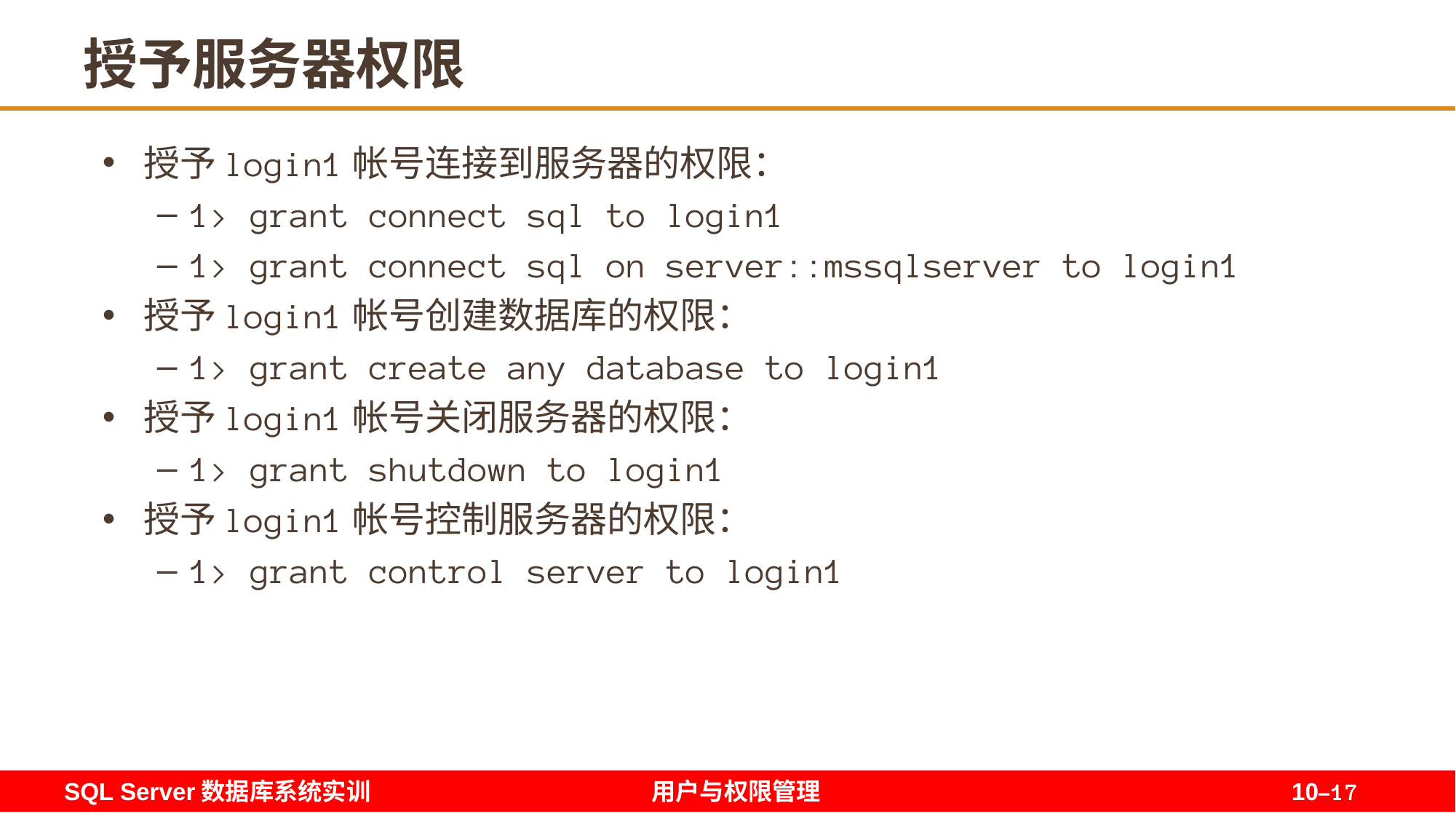

17
# 授予服务器权限
授予login1帐号连接到服务器的权限：
1> grant connect sql to login1
1> grant connect sql on server::mssqlserver to login1
授予login1帐号创建数据库的权限：
1> grant create any database to login1
授予login1帐号关闭服务器的权限：
1> grant shutdown to login1
授予login1帐号控制服务器的权限：
1> grant control server to login1